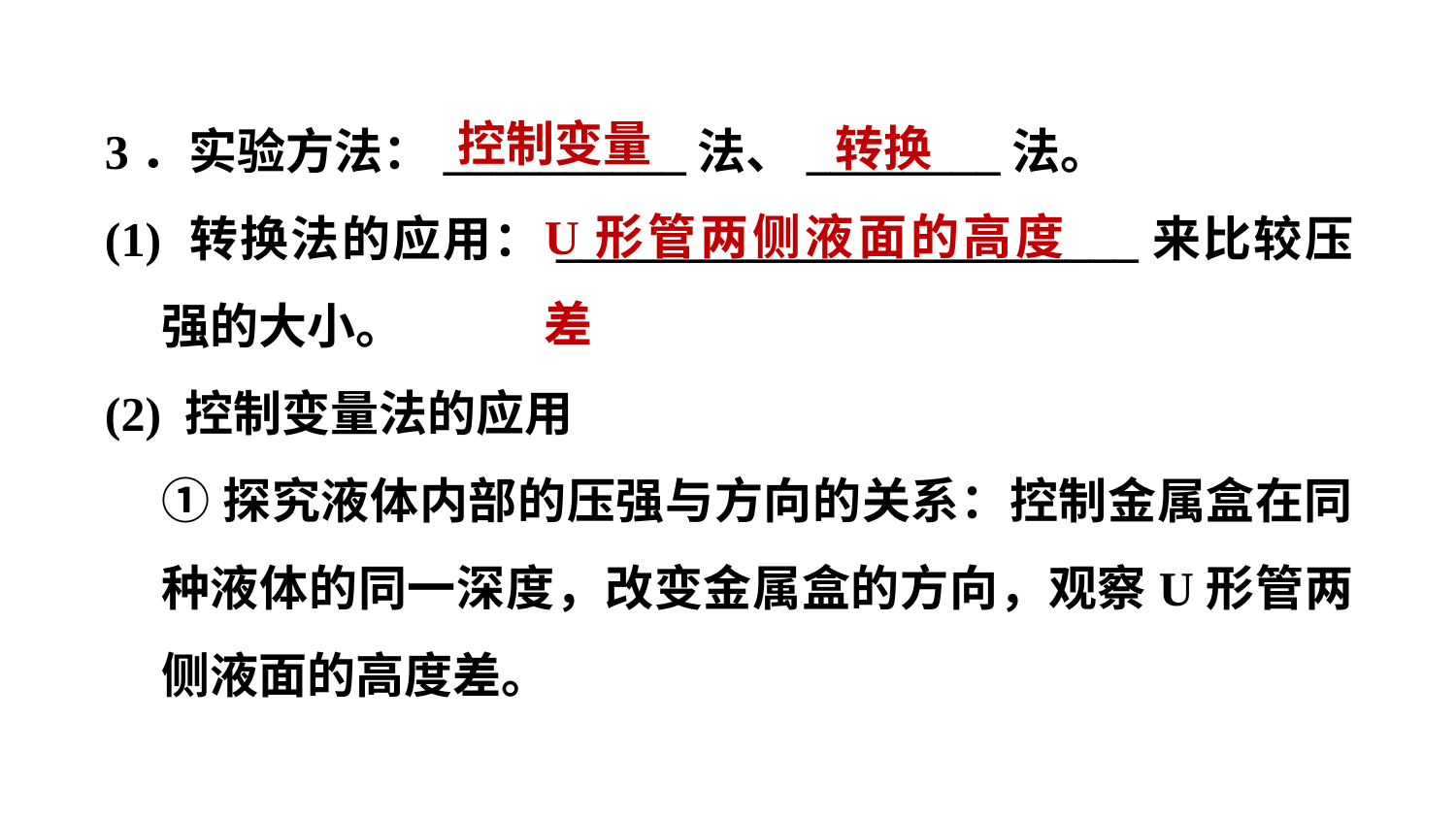

控制变量
转换
3．实验方法：__________法、________法。
(1) 转换法的应用：________________________来比较压强的大小。
(2) 控制变量法的应用
	①探究液体内部的压强与方向的关系：控制金属盒在同种液体的同一深度，改变金属盒的方向，观察U形管两侧液面的高度差。
U形管两侧液面的高度差